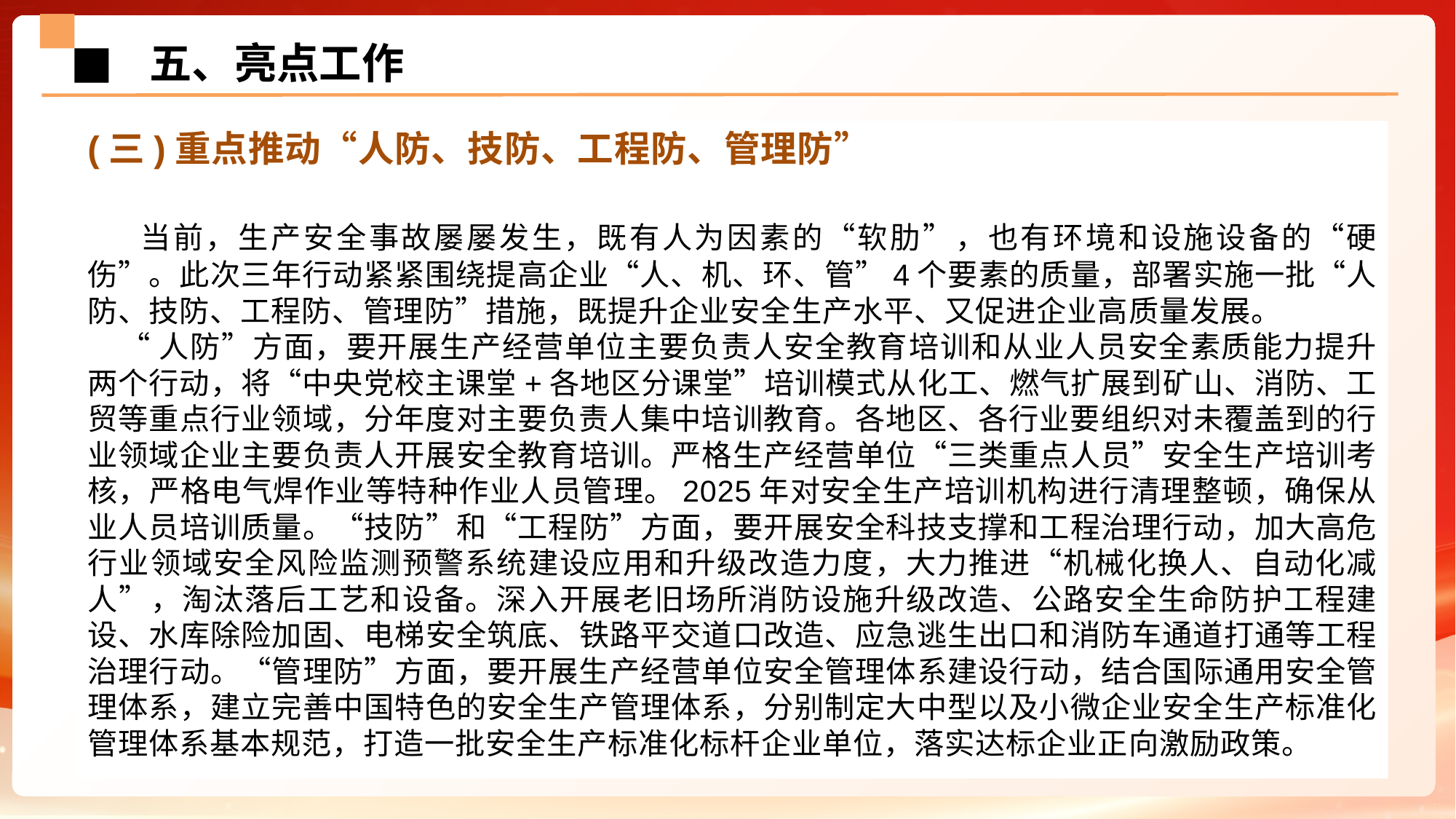

五、亮点工作

(三)重点推动“人防、技防、工程防、管理防”

    当前，生产安全事故屡屡发生，既有人为因素的“软肋”，也有环境和设施设备的“硬伤”。此次三年行动紧紧围绕提高企业“人、机、环、管”4个要素的质量，部署实施一批“人防、技防、工程防、管理防”措施，既提升企业安全生产水平、又促进企业高质量发展。
    “人防”方面，要开展生产经营单位主要负责人安全教育培训和从业人员安全素质能力提升两个行动，将“中央党校主课堂+各地区分课堂”培训模式从化工、燃气扩展到矿山、消防、工贸等重点行业领域，分年度对主要负责人集中培训教育。各地区、各行业要组织对未覆盖到的行业领域企业主要负责人开展安全教育培训。严格生产经营单位“三类重点人员”安全生产培训考核，严格电气焊作业等特种作业人员管理。2025年对安全生产培训机构进行清理整顿，确保从业人员培训质量。“技防”和“工程防”方面，要开展安全科技支撑和工程治理行动，加大高危行业领域安全风险监测预警系统建设应用和升级改造力度，大力推进“机械化换人、自动化减人”，淘汰落后工艺和设备。深入开展老旧场所消防设施升级改造、公路安全生命防护工程建设、水库除险加固、电梯安全筑底、铁路平交道口改造、应急逃生出口和消防车通道打通等工程治理行动。“管理防”方面，要开展生产经营单位安全管理体系建设行动，结合国际通用安全管理体系，建立完善中国特色的安全生产管理体系，分别制定大中型以及小微企业安全生产标准化管理体系基本规范，打造一批安全生产标准化标杆企业单位，落实达标企业正向激励政策。